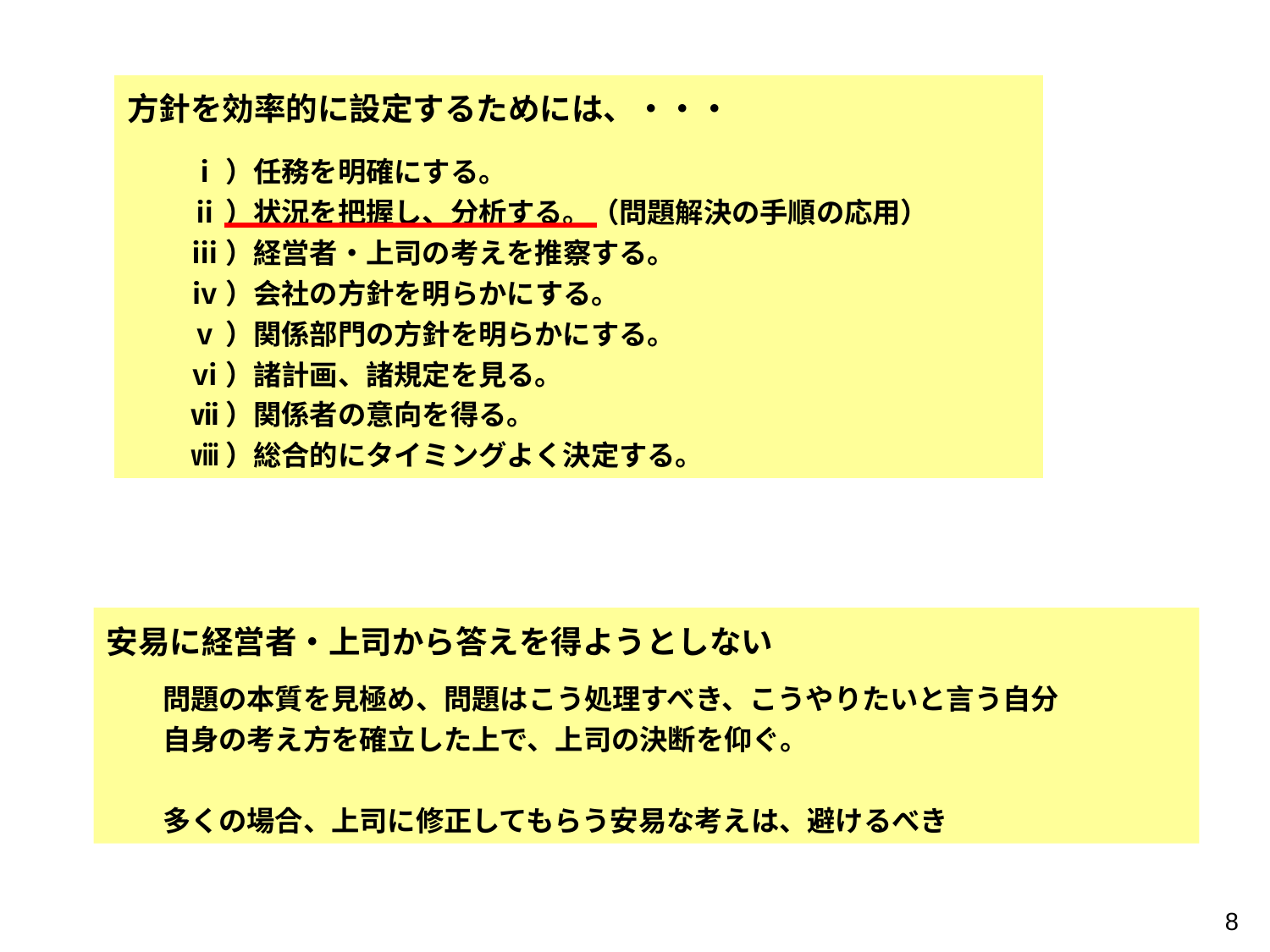

方針を効率的に設定するためには、・・・

ⅰ）任務を明確にする。
ⅱ）状況を把握し、分析する。（問題解決の手順の応用）
ⅲ）経営者・上司の考えを推察する。
ⅳ）会社の方針を明らかにする。
ⅴ）関係部門の方針を明らかにする。
ⅵ）諸計画、諸規定を見る。
ⅶ）関係者の意向を得る。
ⅷ）総合的にタイミングよく決定する。
安易に経営者・上司から答えを得ようとしない

　　問題の本質を見極め、問題はこう処理すべき、こうやりたいと言う自分
　　自身の考え方を確立した上で、上司の決断を仰ぐ。

　　多くの場合、上司に修正してもらう安易な考えは、避けるべき
8